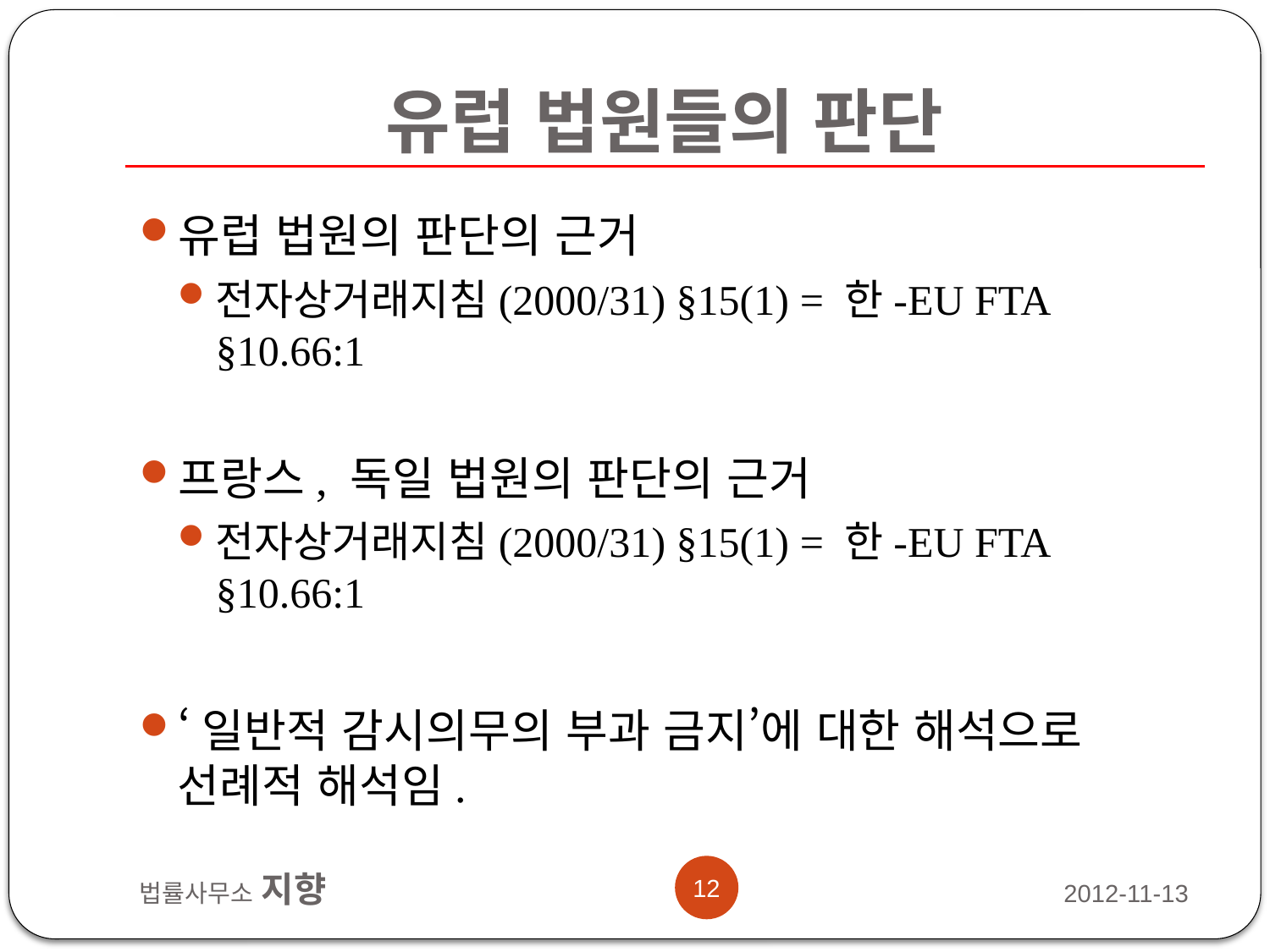

# 유럽 법원들의 판단
유럽 법원의 판단의 근거
전자상거래지침(2000/31) §15(1) = 한-EU FTA §10.66:1

프랑스, 독일 법원의 판단의 근거
전자상거래지침(2000/31) §15(1) = 한-EU FTA §10.66:1

‘일반적 감시의무의 부과 금지’에 대한 해석으로 선례적 해석임.

12
법률사무소 지향
2012-11-13